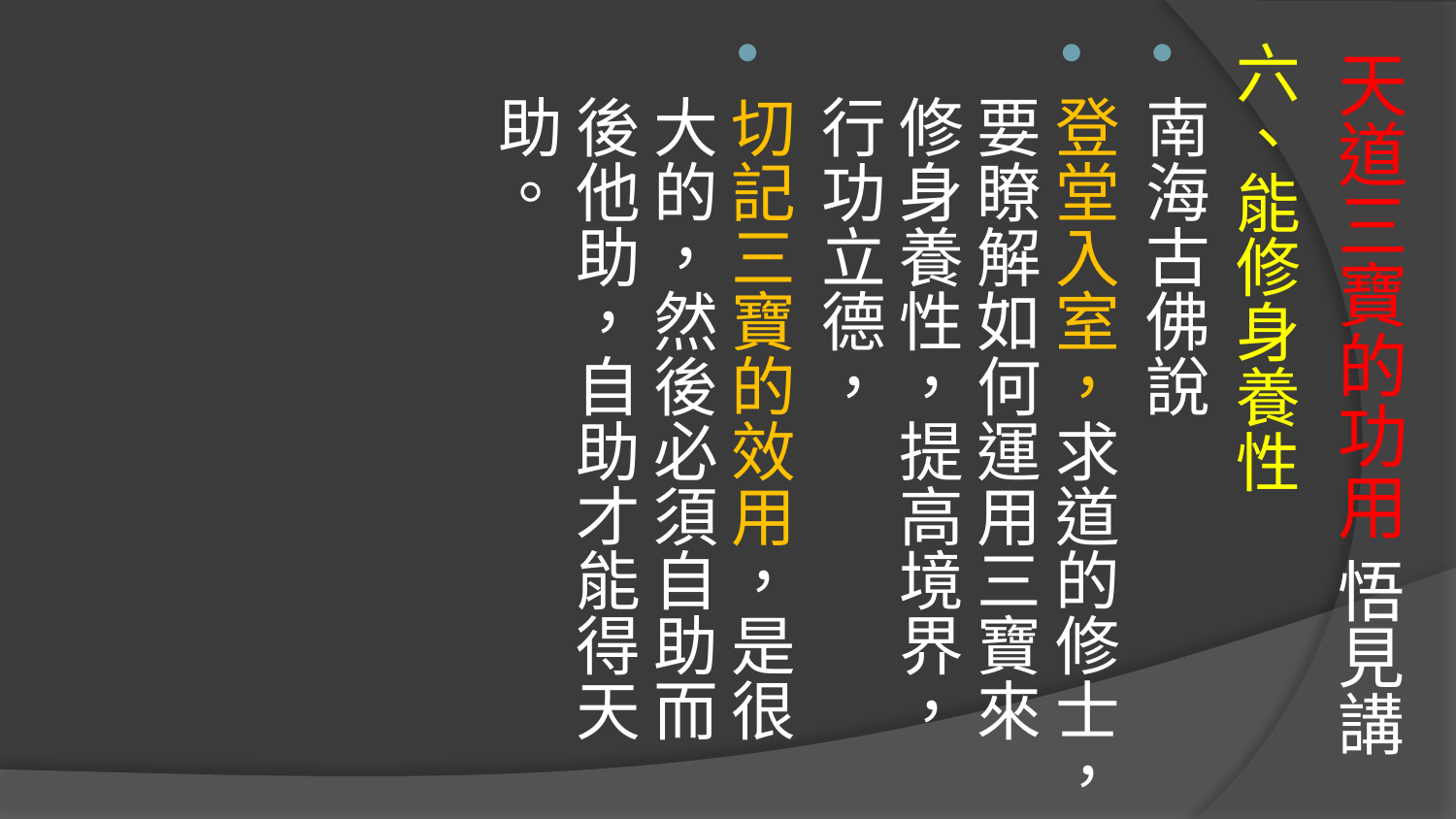

# 天道三寶的功用 悟見講
六、能修身養性
南海古佛說
登堂入室，求道的修士，要瞭解如何運用三寶來修身養性，提高境界，行功立德，
切記三寶的效用，是很大的，然後必須自助而後他助，自助才能得天助。